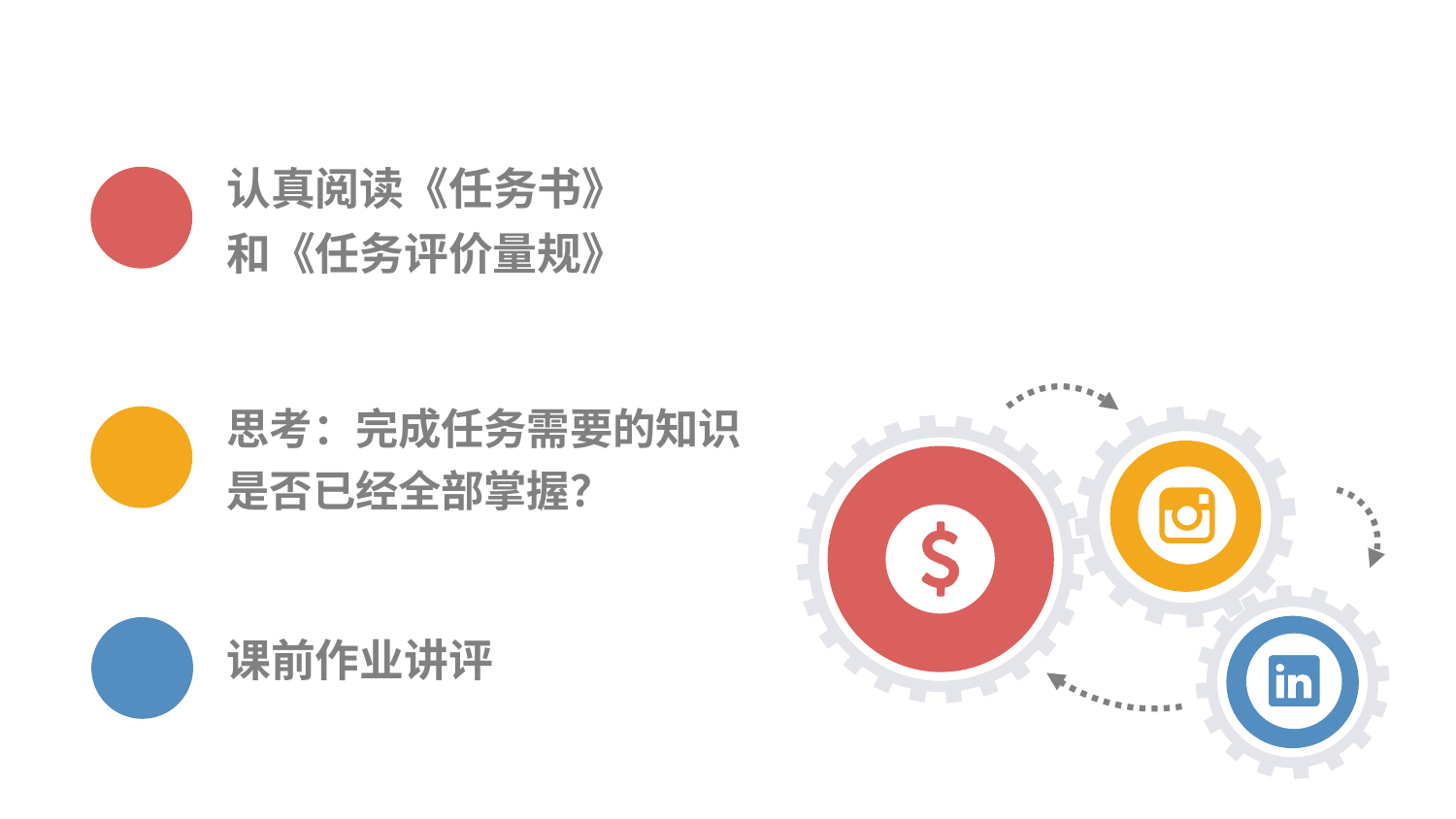

认真阅读《任务书》
和《任务评价量规》

思考：完成任务需要的知识
是否已经全部掌握？

课前作业讲评